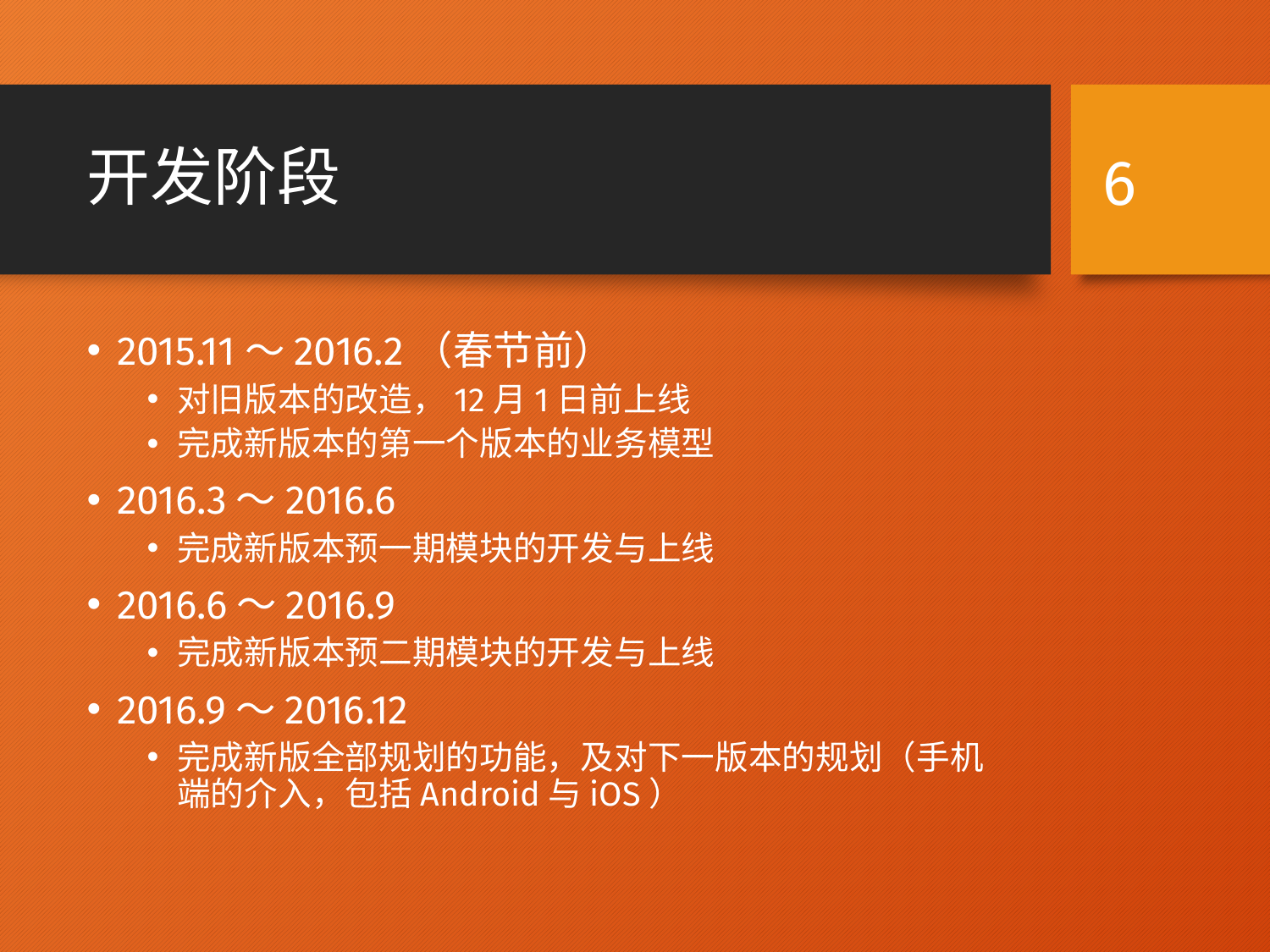

# 开发阶段
6
2015.11～2016.2（春节前）
对旧版本的改造，12月1日前上线
完成新版本的第一个版本的业务模型
2016.3～2016.6
完成新版本预一期模块的开发与上线
2016.6～2016.9
完成新版本预二期模块的开发与上线
2016.9～2016.12
完成新版全部规划的功能，及对下一版本的规划（手机端的介入，包括Android与iOS）